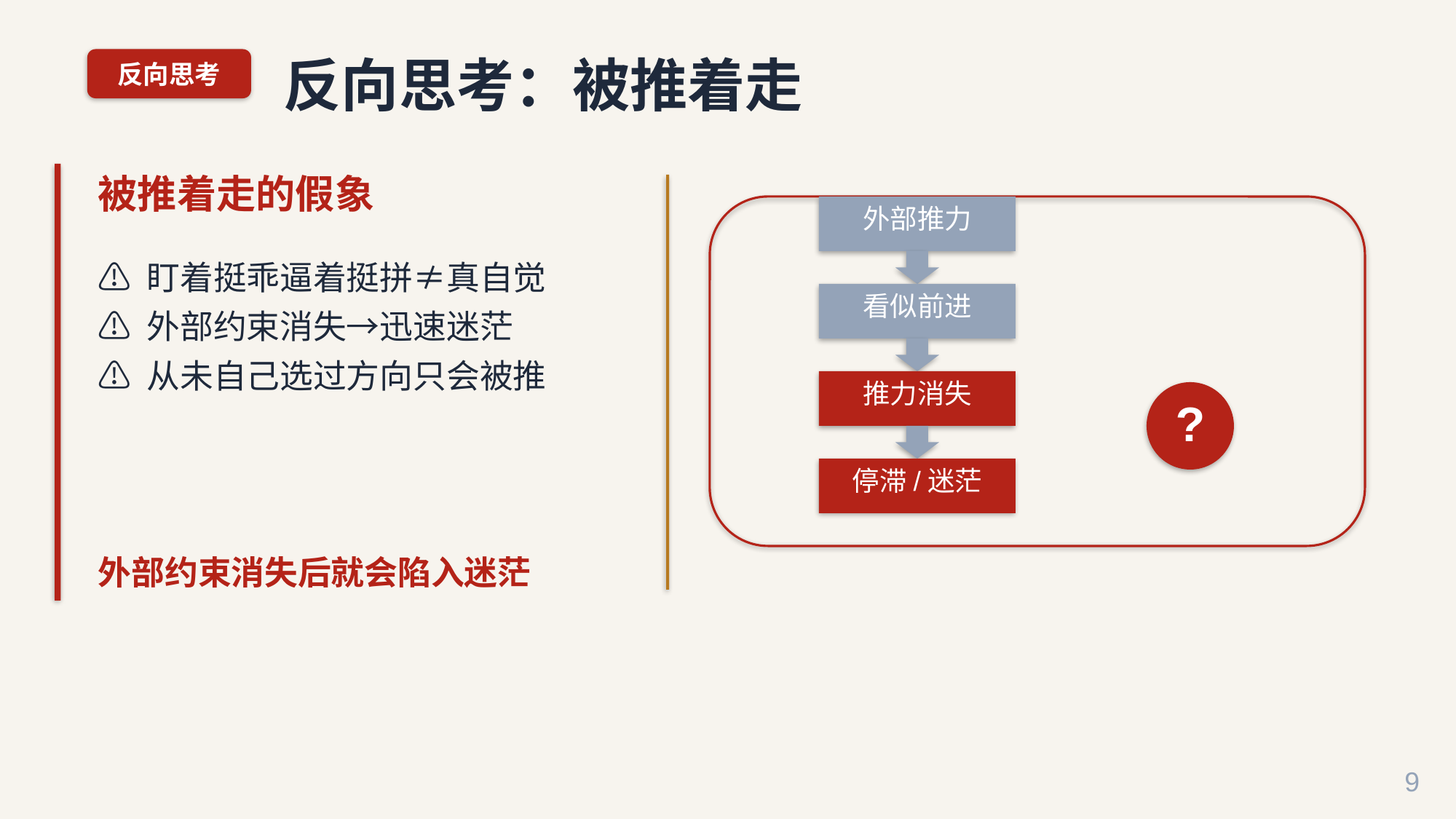

反向思考：被推着走
反向思考

被推着走的假象

外部推力
⚠ 盯着挺乖逼着挺拼≠真自觉
⚠ 外部约束消失→迅速迷茫
⚠ 从未自己选过方向只会被推

看似前进

推力消失

?

停滞/迷茫
外部约束消失后就会陷入迷茫
9